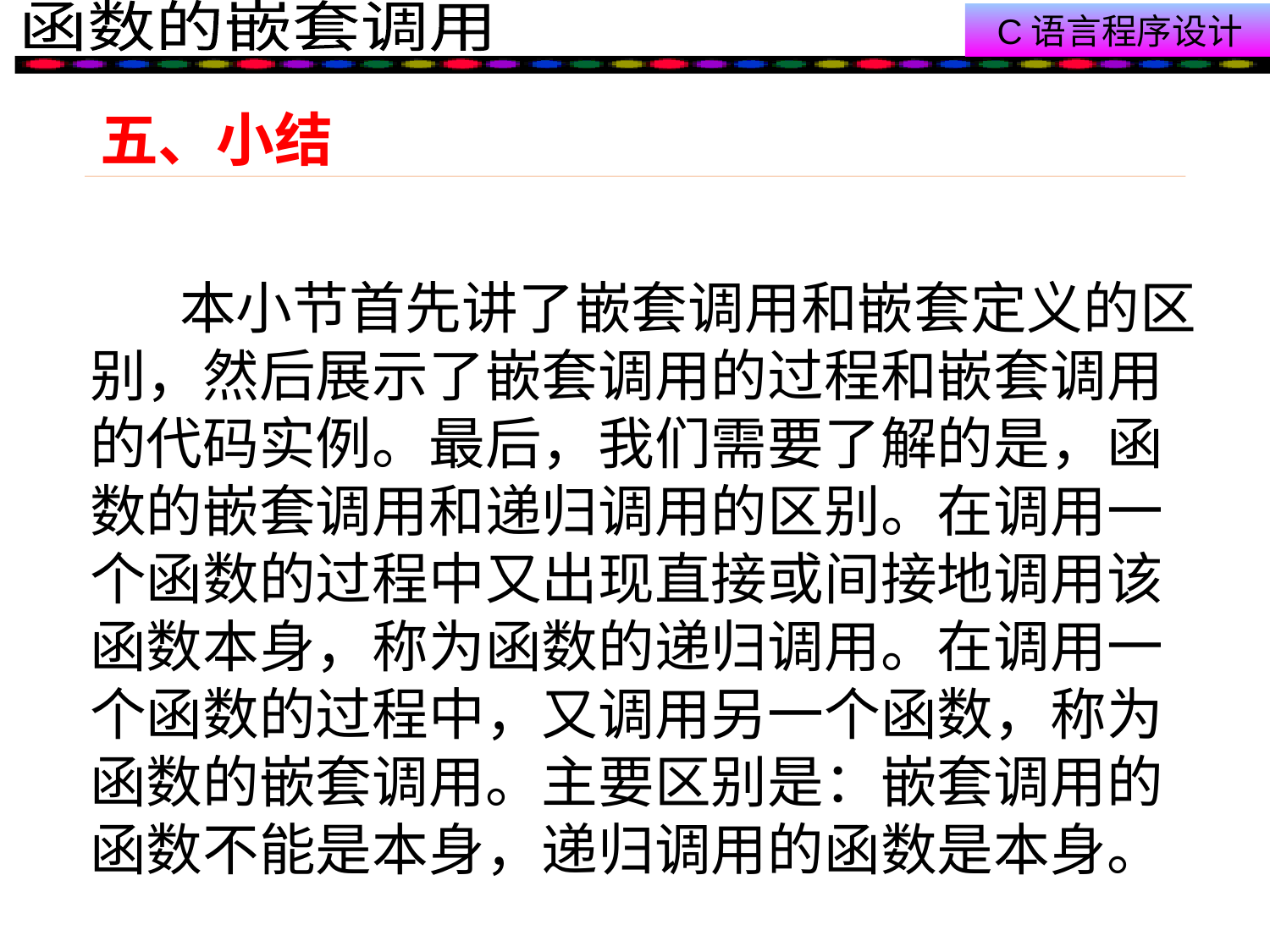

# 五、小结
      本小节首先讲了嵌套调用和嵌套定义的区别，然后展示了嵌套调用的过程和嵌套调用的代码实例。最后，我们需要了解的是，函数的嵌套调用和递归调用的区别。在调用一个函数的过程中又出现直接或间接地调用该函数本身，称为函数的递归调用。在调用一个函数的过程中，又调用另一个函数，称为函数的嵌套调用。主要区别是：嵌套调用的函数不能是本身，递归调用的函数是本身。